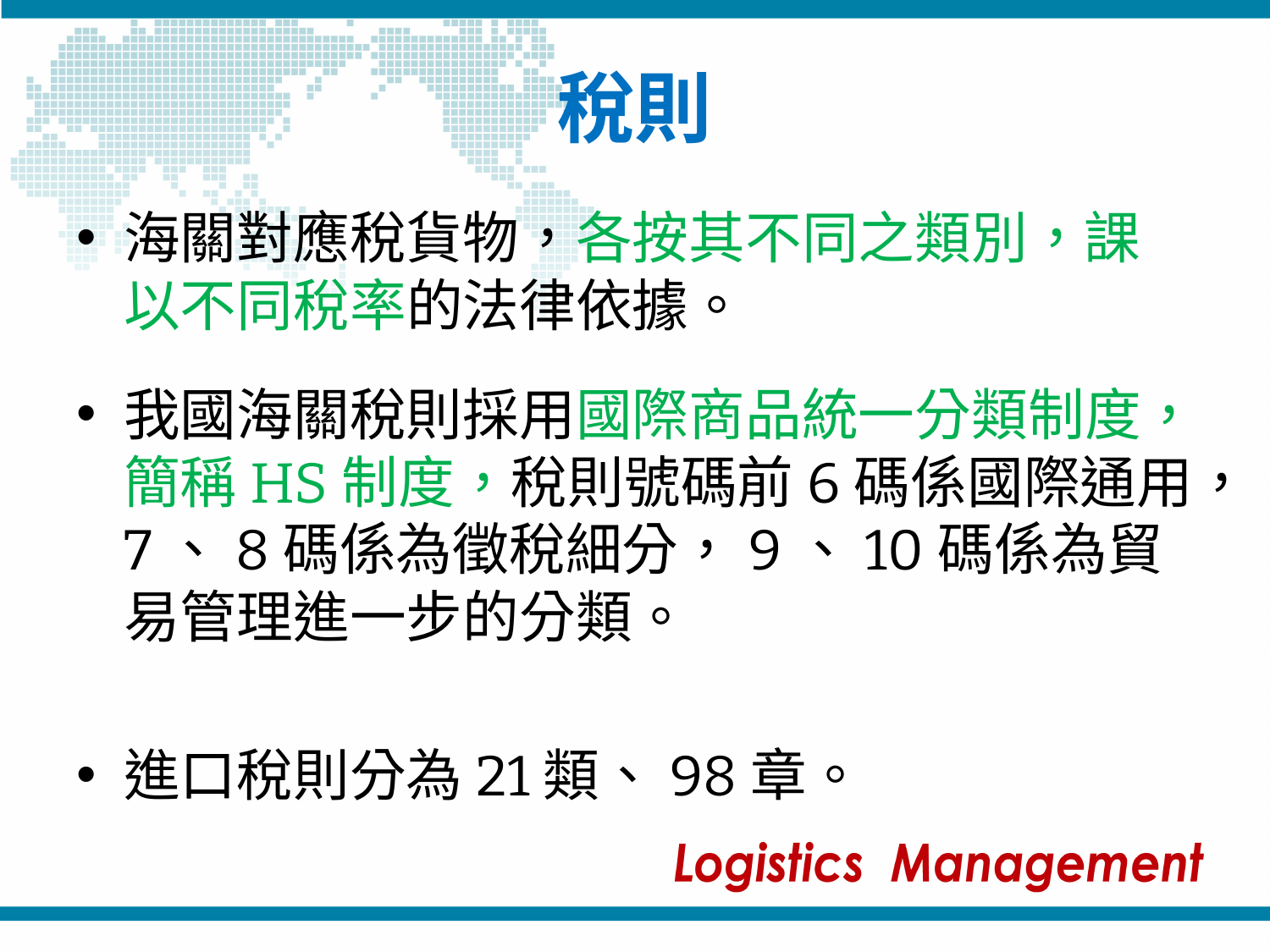

# 稅則
海關對應稅貨物，各按其不同之類別，課以不同稅率的法律依據。

我國海關稅則採用國際商品統一分類制度，簡稱HS制度，稅則號碼前6碼係國際通用，7、8碼係為徵稅細分，9、10碼係為貿易管理進一步的分類。

進口稅則分為21類、98章。